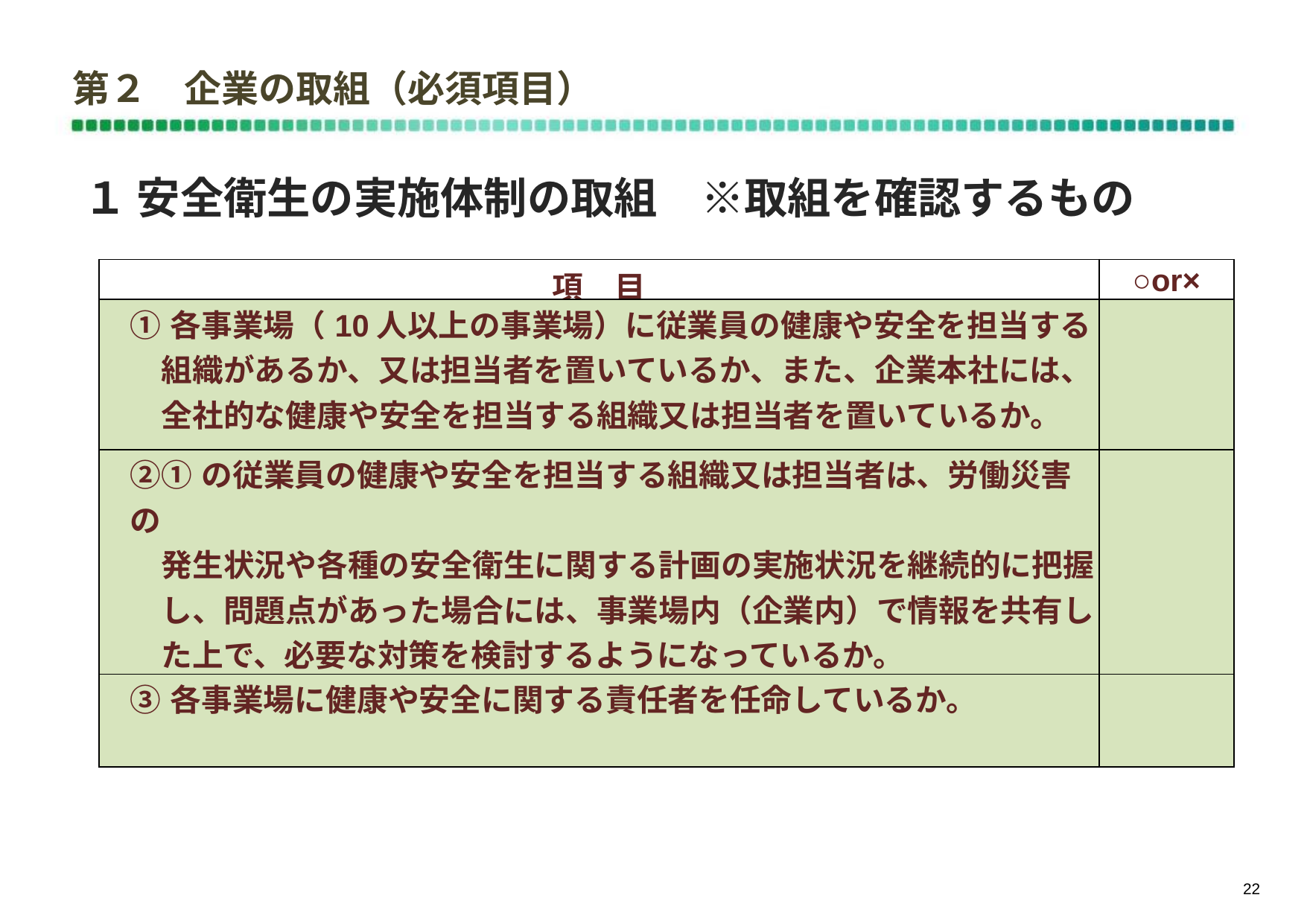

# 第２　企業の取組（必須項目）
１ 安全衛生の実施体制の取組　※取組を確認するもの

| 項　目 | ○or× |
| --- | --- |
| ①各事業場（10人以上の事業場）に従業員の健康や安全を担当する 　組織があるか、又は担当者を置いているか、また、企業本社には、 　全社的な健康や安全を担当する組織又は担当者を置いているか。 |  |
| ②①の従業員の健康や安全を担当する組織又は担当者は、労働災害の 　発生状況や各種の安全衛生に関する計画の実施状況を継続的に把握 　し、問題点があった場合には、事業場内（企業内）で情報を共有し 　た上で、必要な対策を検討するようになっているか。 |  |
| ③各事業場に健康や安全に関する責任者を任命しているか。 |  |
22